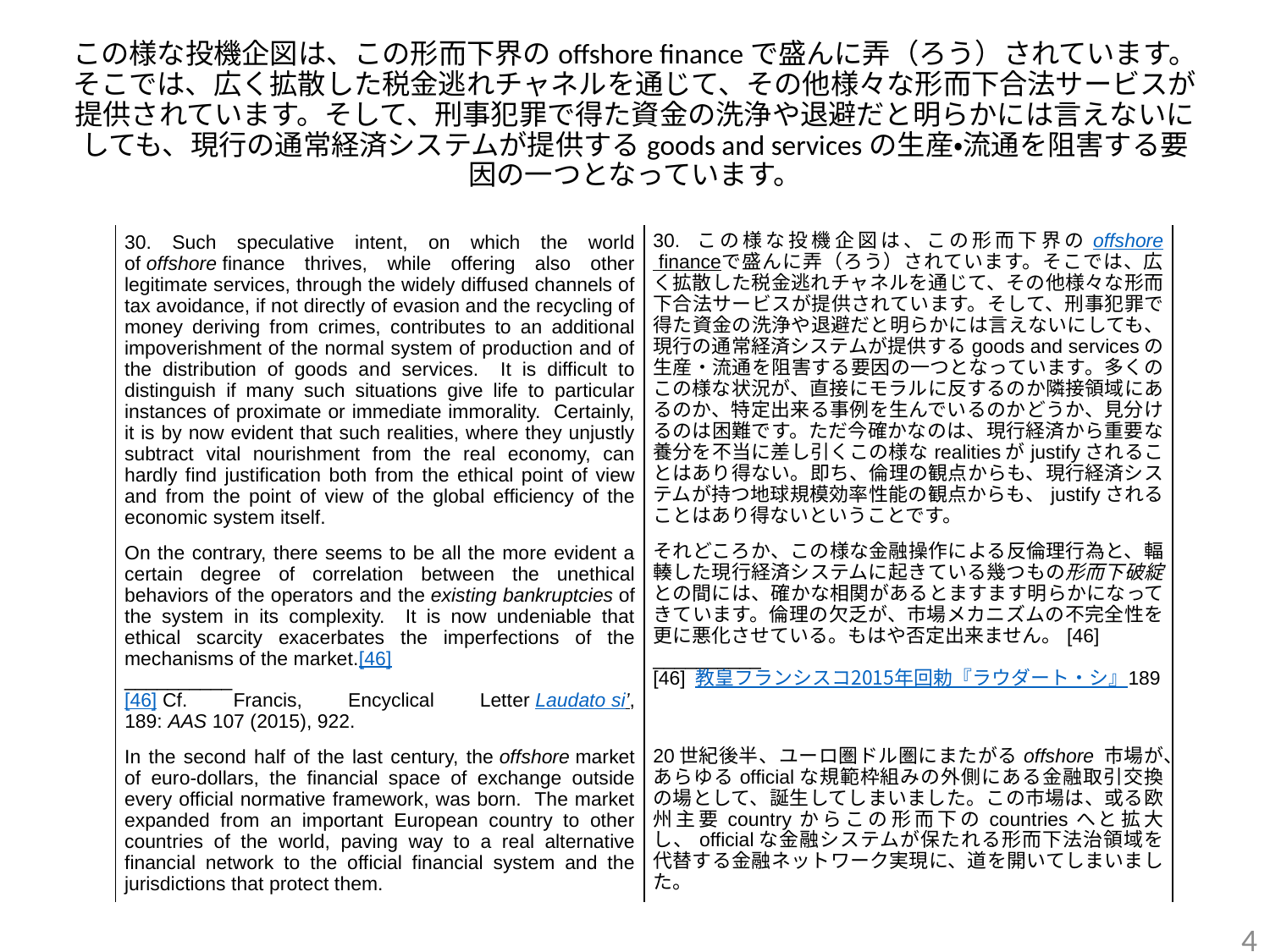

# この様な投機企図は、この形而下界のoffshore financeで盛んに弄（ろう）されています。そこでは、広く拡散した税金逃れチャネルを通じて、その他様々な形而下合法サービスが提供されています。そして、刑事犯罪で得た資金の洗浄や退避だと明らかには言えないにしても、現行の通常経済システムが提供するgoods and servicesの生産・流通を阻害する要因の一つとなっています。
| 30. Such speculative intent, on which the world of offshore finance thrives, while offering also other legitimate services, through the widely diffused channels of tax avoidance, if not directly of evasion and the recycling of money deriving from crimes, contributes to an additional impoverishment of the normal system of production and of the distribution of goods and services. It is difficult to distinguish if many such situations give life to particular instances of proximate or immediate immorality. Certainly, it is by now evident that such realities, where they unjustly subtract vital nourishment from the real economy, can hardly find justification both from the ethical point of view and from the point of view of the global efficiency of the economic system itself. | 30. この様な投機企図は、この形而下界のoffshore financeで盛んに弄（ろう）されています。そこでは、広く拡散した税金逃れチャネルを通じて、その他様々な形而下合法サービスが提供されています。そして、刑事犯罪で得た資金の洗浄や退避だと明らかには言えないにしても、現行の通常経済システムが提供するgoods and servicesの生産・流通を阻害する要因の一つとなっています。多くのこの様な状況が、直接にモラルに反するのか隣接領域にあるのか、特定出来る事例を生んでいるのかどうか、見分けるのは困難です。ただ今確かなのは、現行経済から重要な養分を不当に差し引くこの様なrealitiesがjustifyされることはあり得ない。即ち、倫理の観点からも、現行経済システムが持つ地球規模効率性能の観点からも、justifyされることはあり得ないということです。 |
| --- | --- |
| On the contrary, there seems to be all the more evident a certain degree of correlation between the unethical behaviors of the operators and the existing bankruptcies of the system in its complexity. It is now undeniable that ethical scarcity exacerbates the imperfections of the mechanisms of the market.[46] \_\_\_\_\_\_\_\_\_\_ [46] Cf. Francis, Encyclical Letter Laudato si’, 189: AAS 107 (2015), 922. | それどころか、この様な金融操作による反倫理行為と、輻輳した現行経済システムに起きている幾つもの形而下破綻との間には、確かな相関があるとますます明らかになってきています。倫理の欠乏が、市場メカニズムの不完全性を更に悪化させている。もはや否定出来ません。[46] \_\_\_\_\_\_\_\_\_\_ [46] 教皇フランシスコ2015年回勅『ラウダート・シ』189 |
| In the second half of the last century, the offshore market of euro-dollars, the financial space of exchange outside every official normative framework, was born. The market expanded from an important European country to other countries of the world, paving way to a real alternative financial network to the official financial system and the jurisdictions that protect them. | 20世紀後半、ユーロ圏ドル圏にまたがるoffshore 市場が、あらゆるofficialな規範枠組みの外側にある金融取引交換の場として、誕生してしまいました。この市場は、或る欧州主要countryからこの形而下のcountriesへと拡大し、officialな金融システムが保たれる形而下法治領域を代替する金融ネットワーク実現に、道を開いてしまいました。 |
4